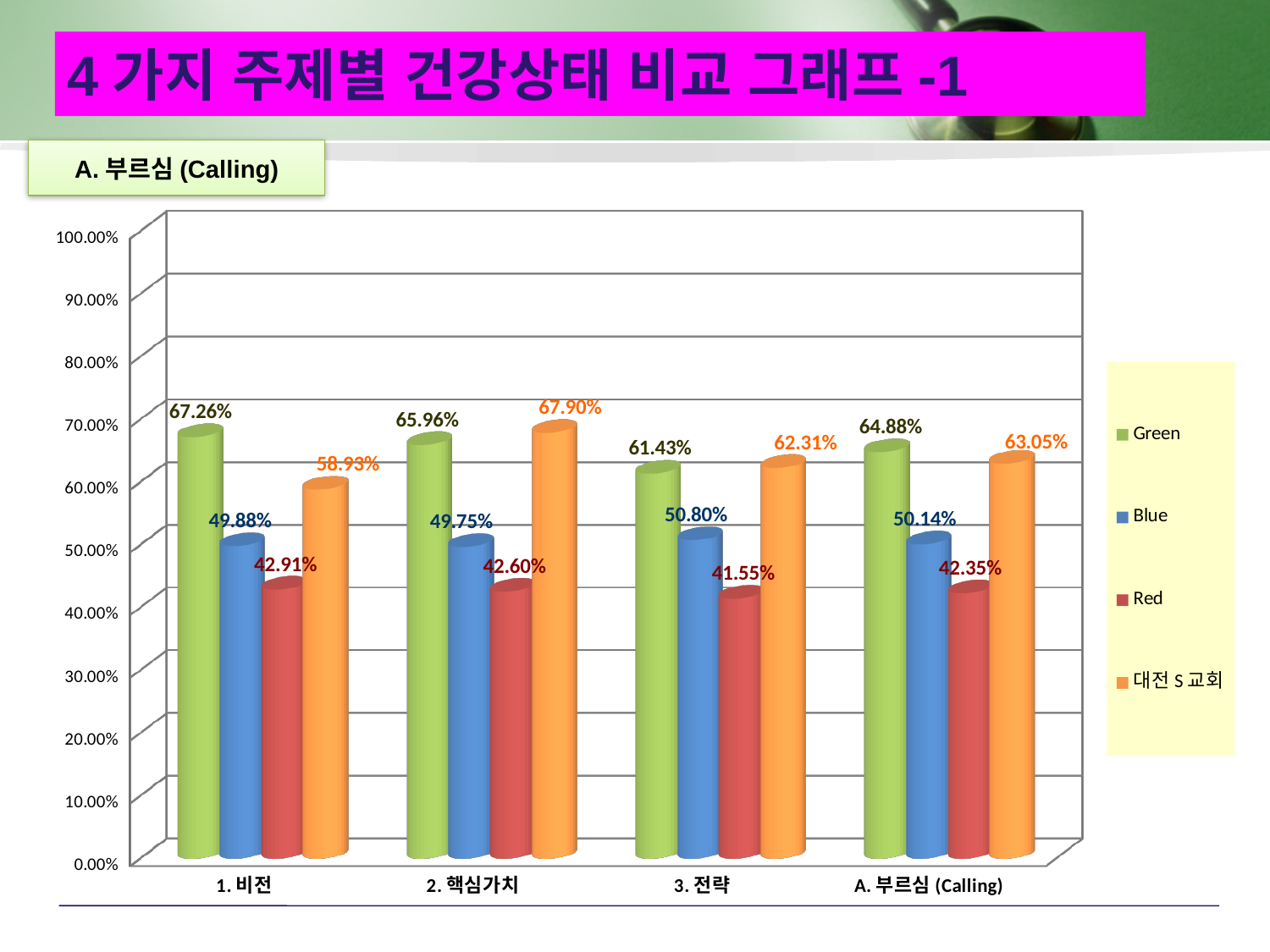

# 4가지 주제별 건강상태 비교 그래프-1
A.부르심(Calling)

[unsupported chart]